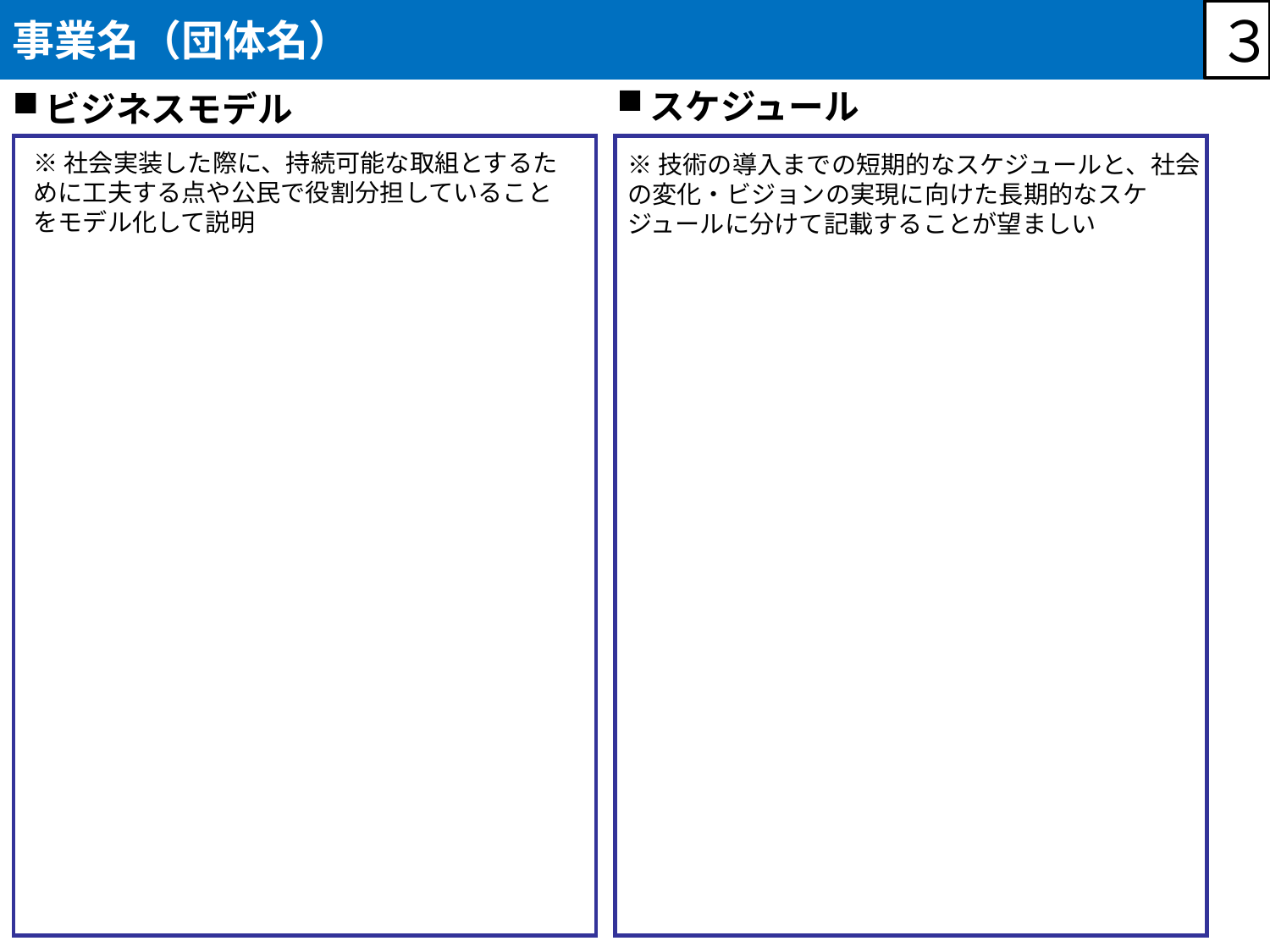

事業名（団体名）
３
スケジュール
ビジネスモデル

※社会実装した際に、持続可能な取組とするために工夫する点や公民で役割分担していることをモデル化して説明
※技術の導入までの短期的なスケジュールと、社会の変化・ビジョンの実現に向けた長期的なスケジュールに分けて記載することが望ましい